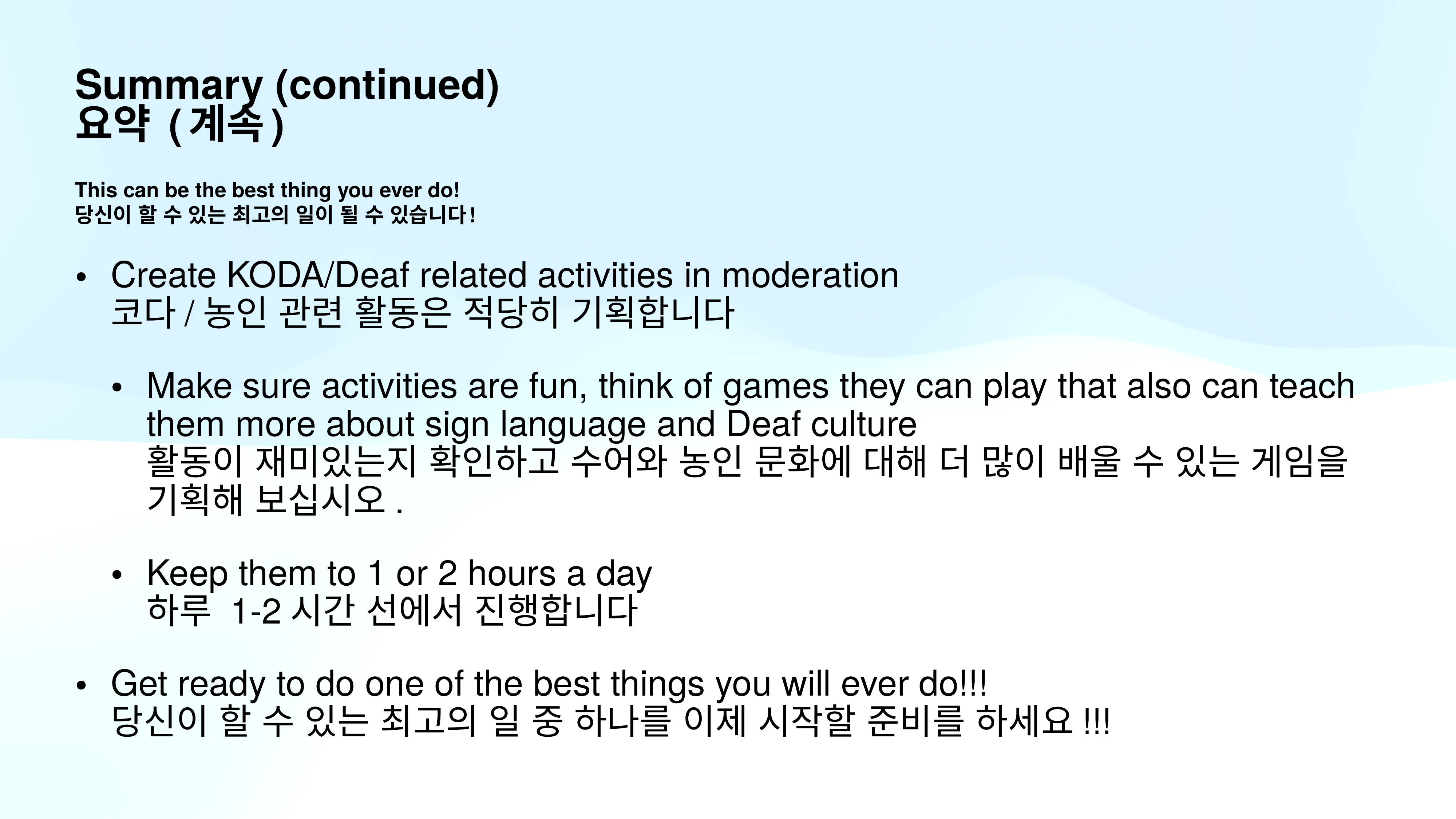

# Summary (continued) 요약 (계속)
This can be the best thing you ever do!
당신이 할 수 있는 최고의 일이 될 수 있습니다!
Create KODA/Deaf related activities in moderation
코다/농인 관련 활동은 적당히 기획합니다
Make sure activities are fun, think of games they can play that also can teach them more about sign language and Deaf culture
활동이 재미있는지 확인하고 수어와 농인 문화에 대해 더 많이 배울 수 있는 게임을 기획해 보십시오.
Keep them to 1 or 2 hours a day
하루 1-2시간 선에서 진행합니다
Get ready to do one of the best things you will ever do!!!
당신이 할 수 있는 최고의 일 중 하나를 이제 시작할 준비를 하세요!!!